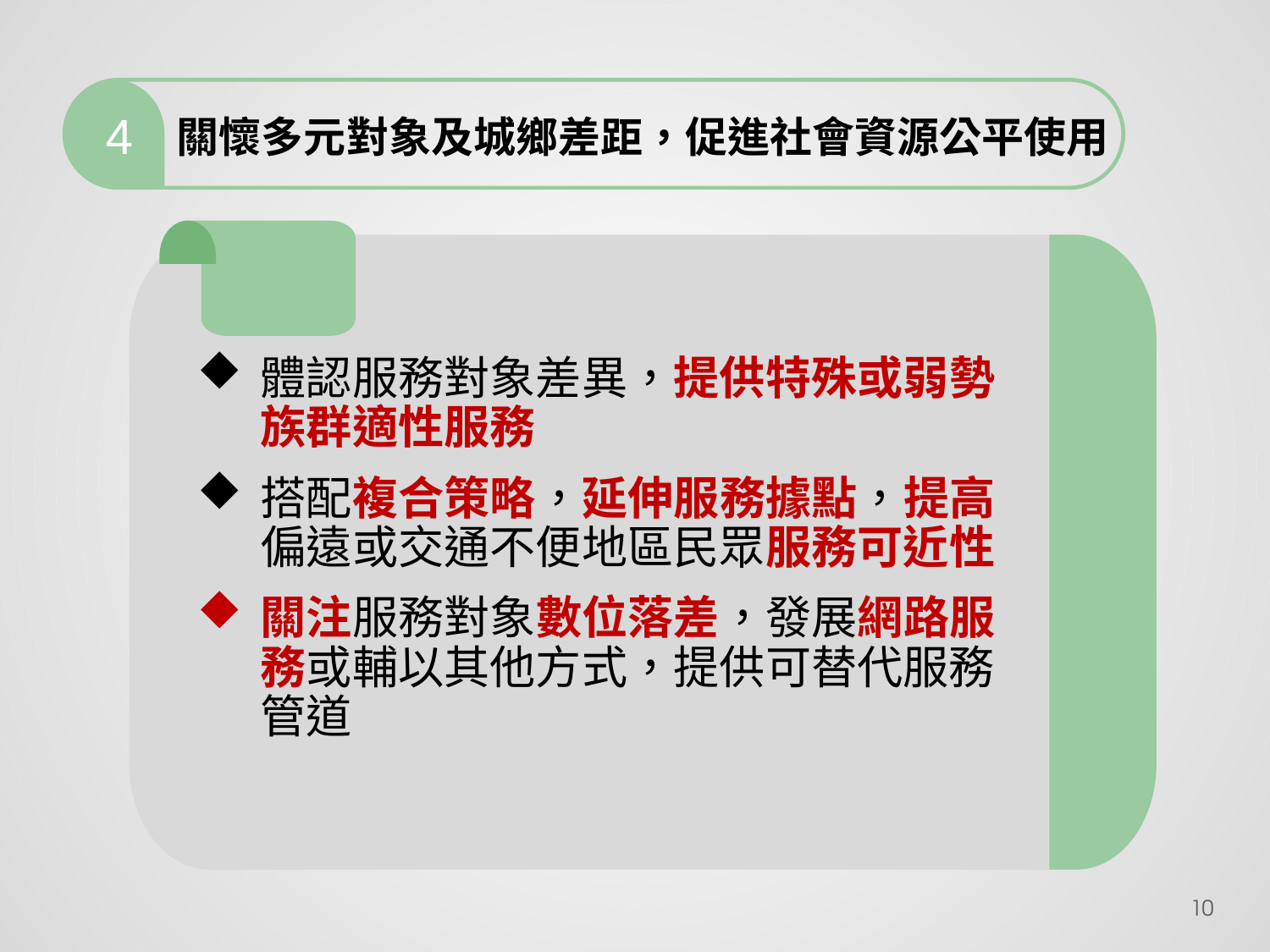

4
關懷多元對象及城鄉差距，促進社會資源公平使用

體認服務對象差異，提供特殊或弱勢族群適性服務
搭配複合策略，延伸服務據點，提高偏遠或交通不便地區民眾服務可近性
關注服務對象數位落差，發展網路服務或輔以其他方式，提供可替代服務管道
10